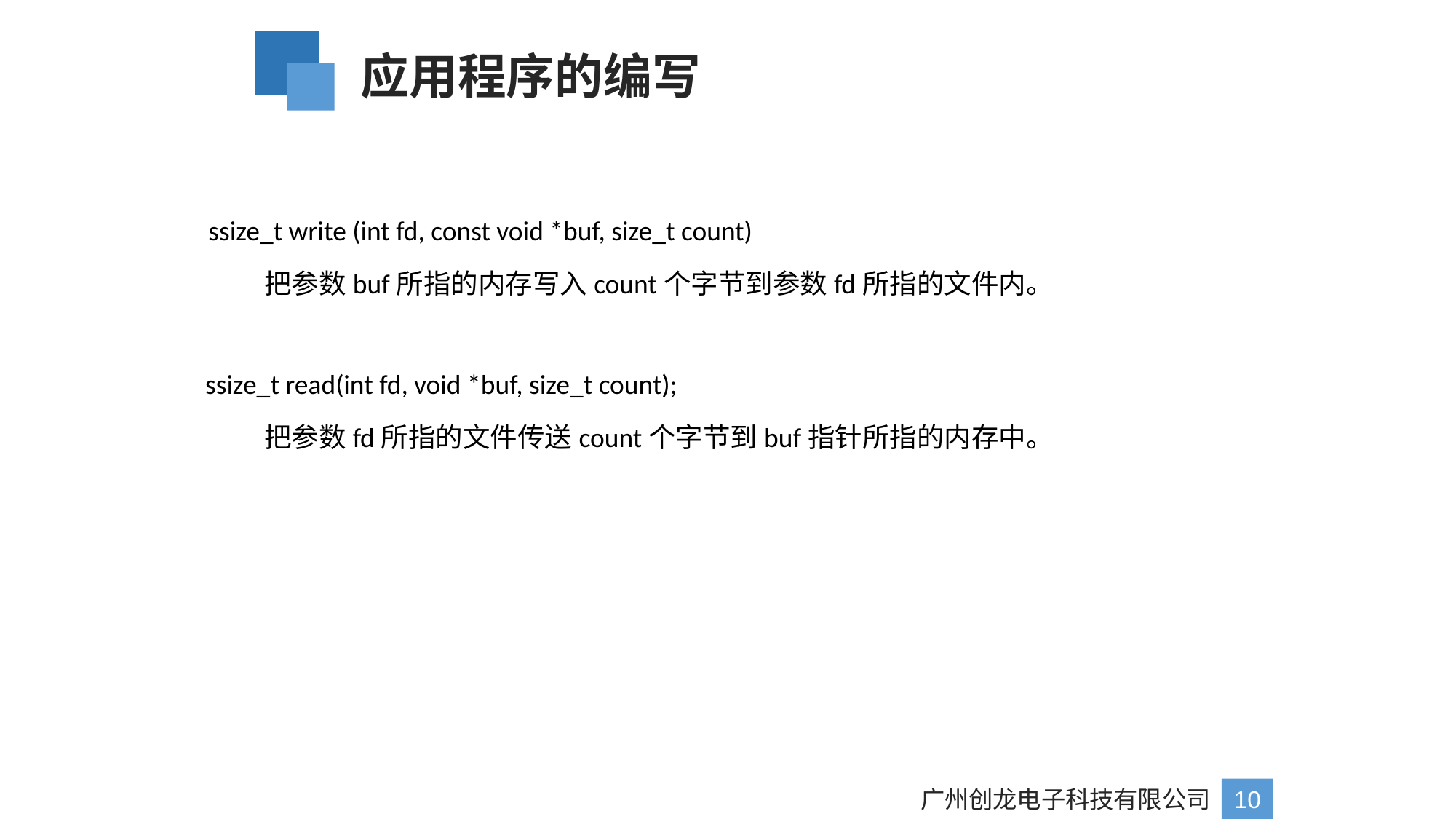

应用程序的编写
ssize_t write (int fd, const void *buf, size_t count)
        把参数buf所指的内存写入count个字节到参数fd所指的文件内。
ssize_t read(int fd, void *buf, size_t count);
        把参数fd所指的文件传送count个字节到buf指针所指的内存中。
广州创龙电子科技有限公司
10